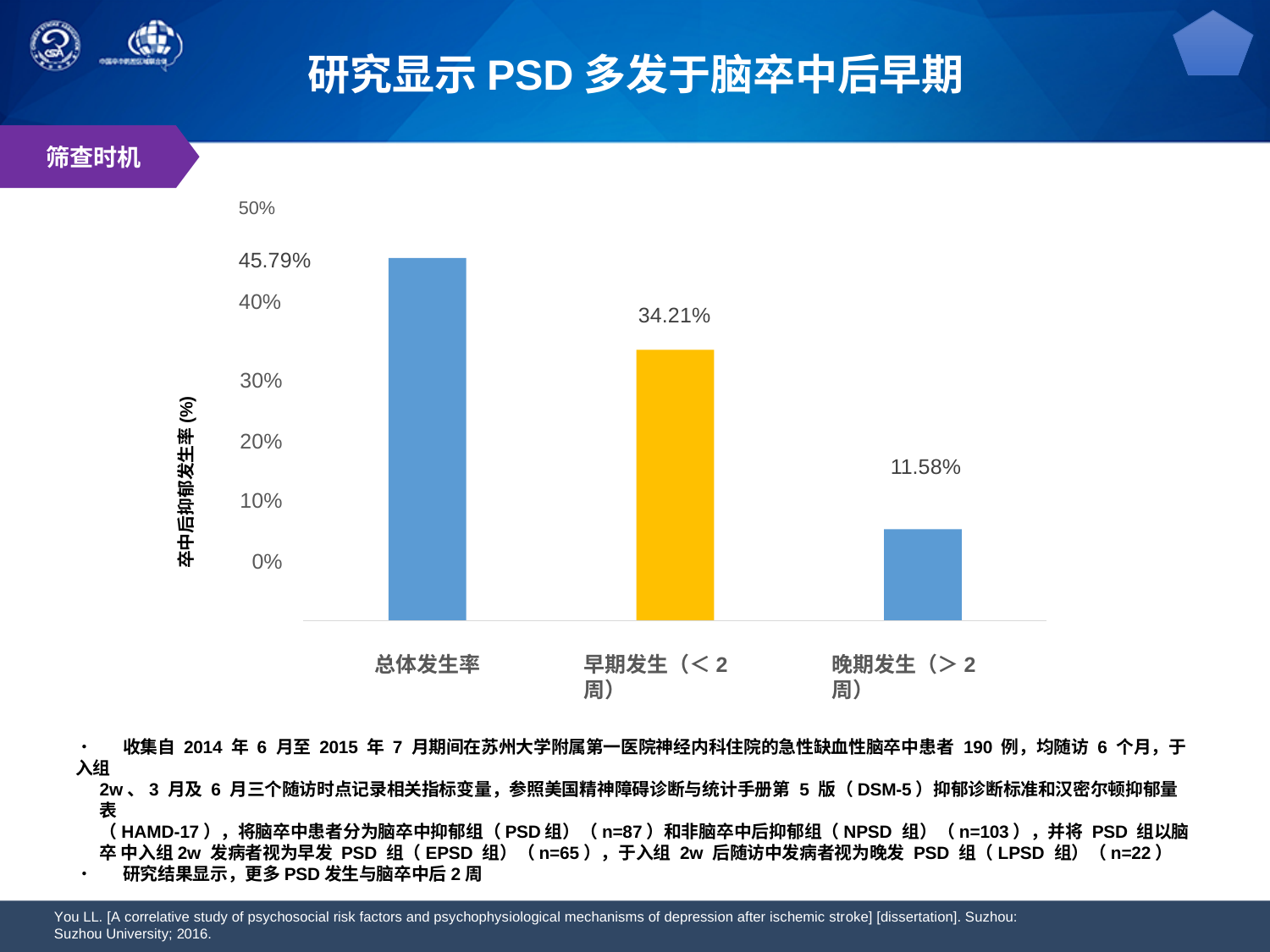

# 研究显示PSD多发于脑卒中后早期

筛查时机

50%	45.79%

40%
34.21%
卒中后抑郁发生率(%)

30%

20%
11.58%
10%

0%

总体发生率
早期发生（＜2周）
晚期发生（＞2周）
•	收集自 2014 年 6 月至 2015 年 7 月期间在苏州大学附属第一医院神经内科住院的急性缺血性脑卒中患者 190 例，均随访 6 个月，于入组
2w、3 月及 6 月三个随访时点记录相关指标变量，参照美国精神障碍诊断与统计手册第 5 版（DSM-5）抑郁诊断标准和汉密尔顿抑郁量表
（HAMD-17），将脑卒中患者分为脑卒中抑郁组（PSD组）（n=87）和非脑卒中后抑郁组（NPSD 组）（n=103），并将 PSD 组以脑卒 中入组2w 发病者视为早发 PSD 组（EPSD 组）（n=65），于入组 2w 后随访中发病者视为晚发 PSD 组（LPSD 组）（n=22）
•	研究结果显示，更多PSD发生与脑卒中后2周

You LL. [A correlative study of psychosocial risk factors and psychophysiological mechanisms of depression after ischemic stroke] [dissertation]. Suzhou: Suzhou University; 2016.
工业设计系